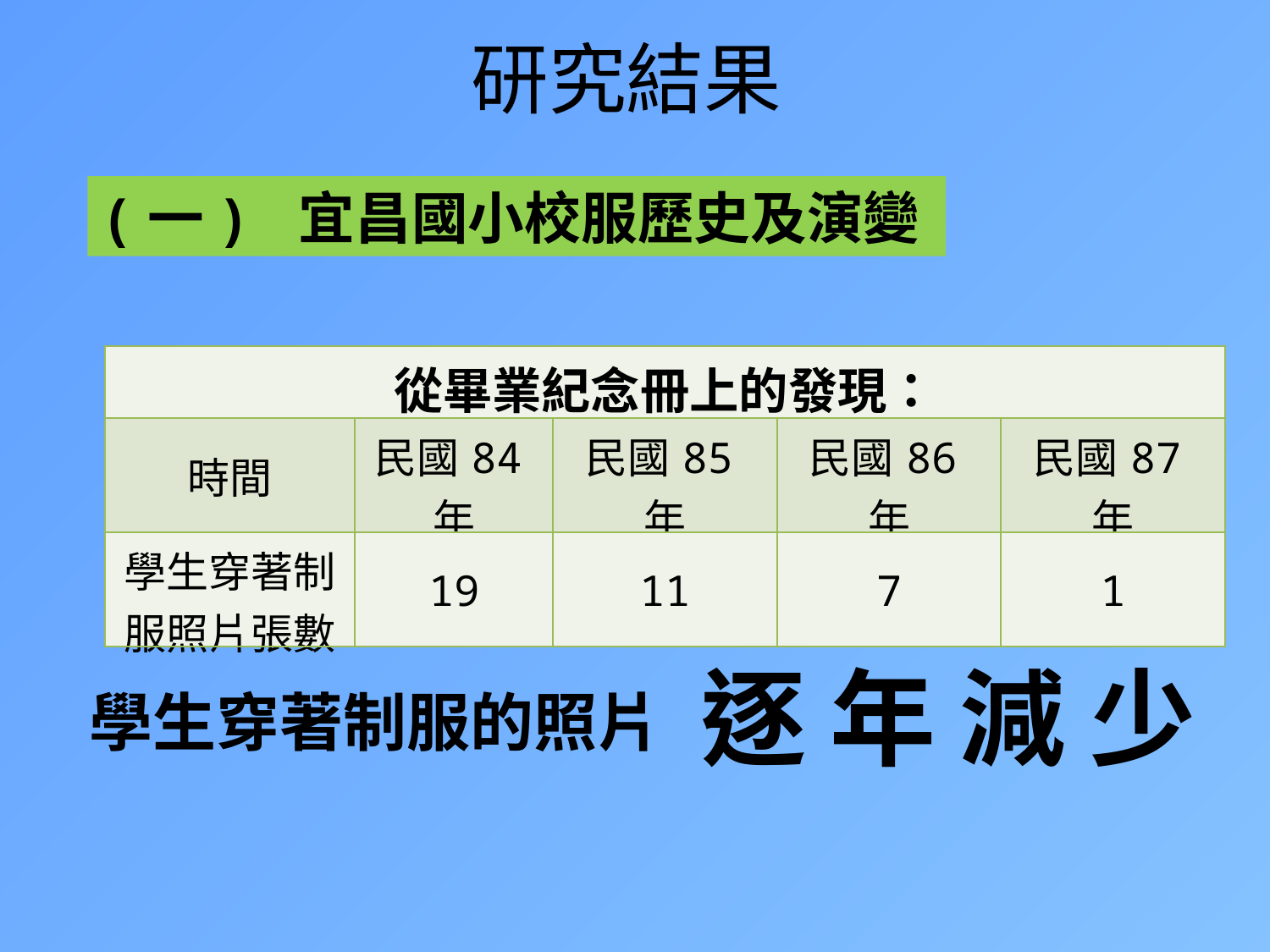

# 研究結果
(一) 宜昌國小校服歷史及演變
| 從畢業紀念冊上的發現： |  |  |  |  |
| --- | --- | --- | --- | --- |
| 時間 | 民國84年 | 民國85年 | 民國86年 | 民國87年 |
| 學生穿著制服照片張數 | 19 | 11 | 7 | 1 |
逐 年 減 少
學生穿著制服的照片